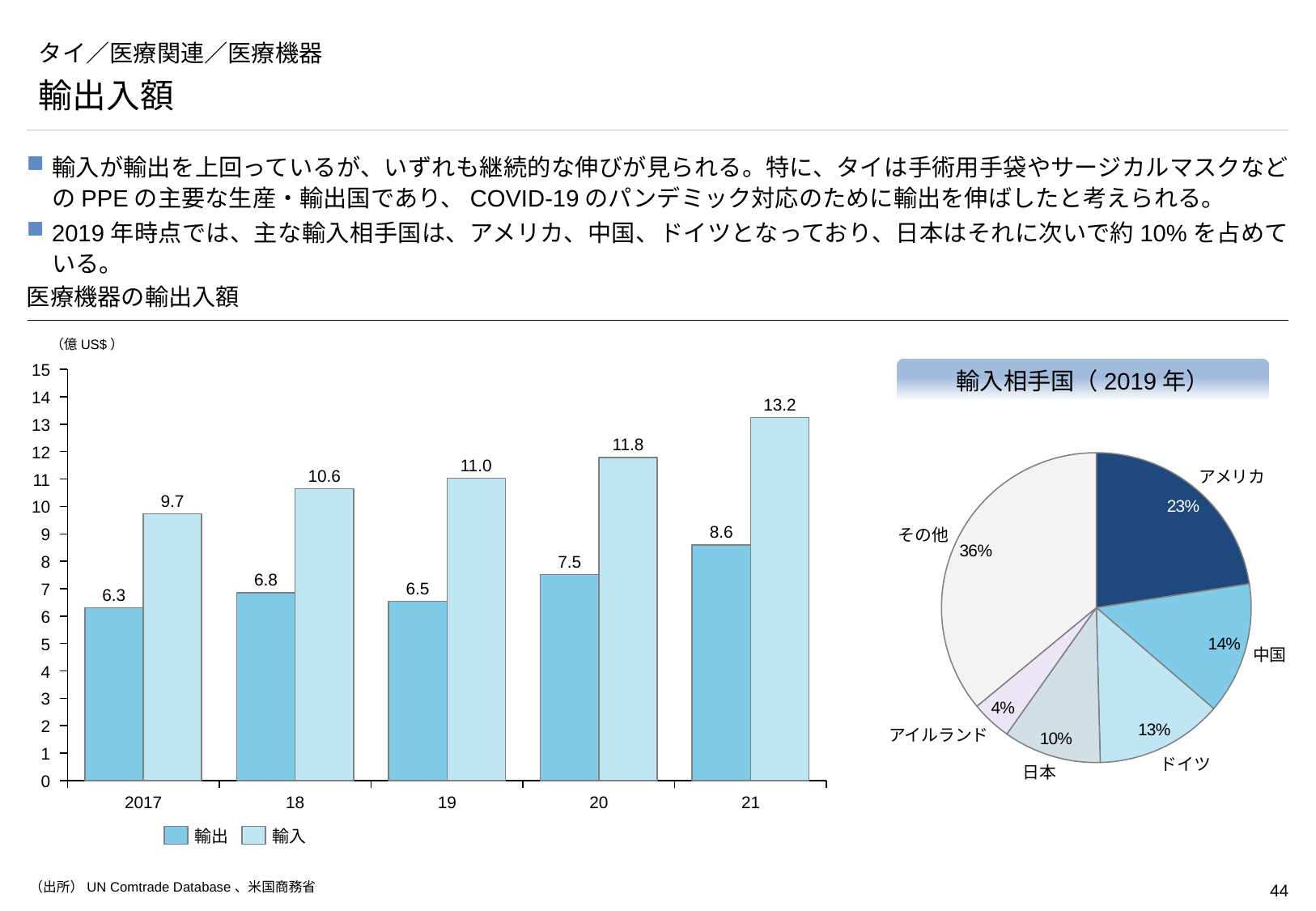

# タイ／医療関連／医療機器
輸出入額
輸入が輸出を上回っているが、いずれも継続的な伸びが見られる。特に、タイは手術用手袋やサージカルマスクなどのPPEの主要な生産・輸出国であり、COVID-19のパンデミック対応のために輸出を伸ばしたと考えられる。
2019年時点では、主な輸入相手国は、アメリカ、中国、ドイツとなっており、日本はそれに次いで約10%を占めている。
医療機器の輸出入額
（億US$）

### Chart

| Category |  |  |
|---|---|---|
輸入相手国（2019年）
15
14
13.2
13
11.8
12

### Chart

| Category |  |
|---|---|
11.0
10.6
アメリカ
11
9.7
10
8.6
9
その他
7.5
8
6.8
6.5
7
6.3
6
5
中国
4
3
2
アイルランド
1
ドイツ
日本
0
2017
18
19
20
21
輸出
輸入

（出所）UN Comtrade Database、米国商務省